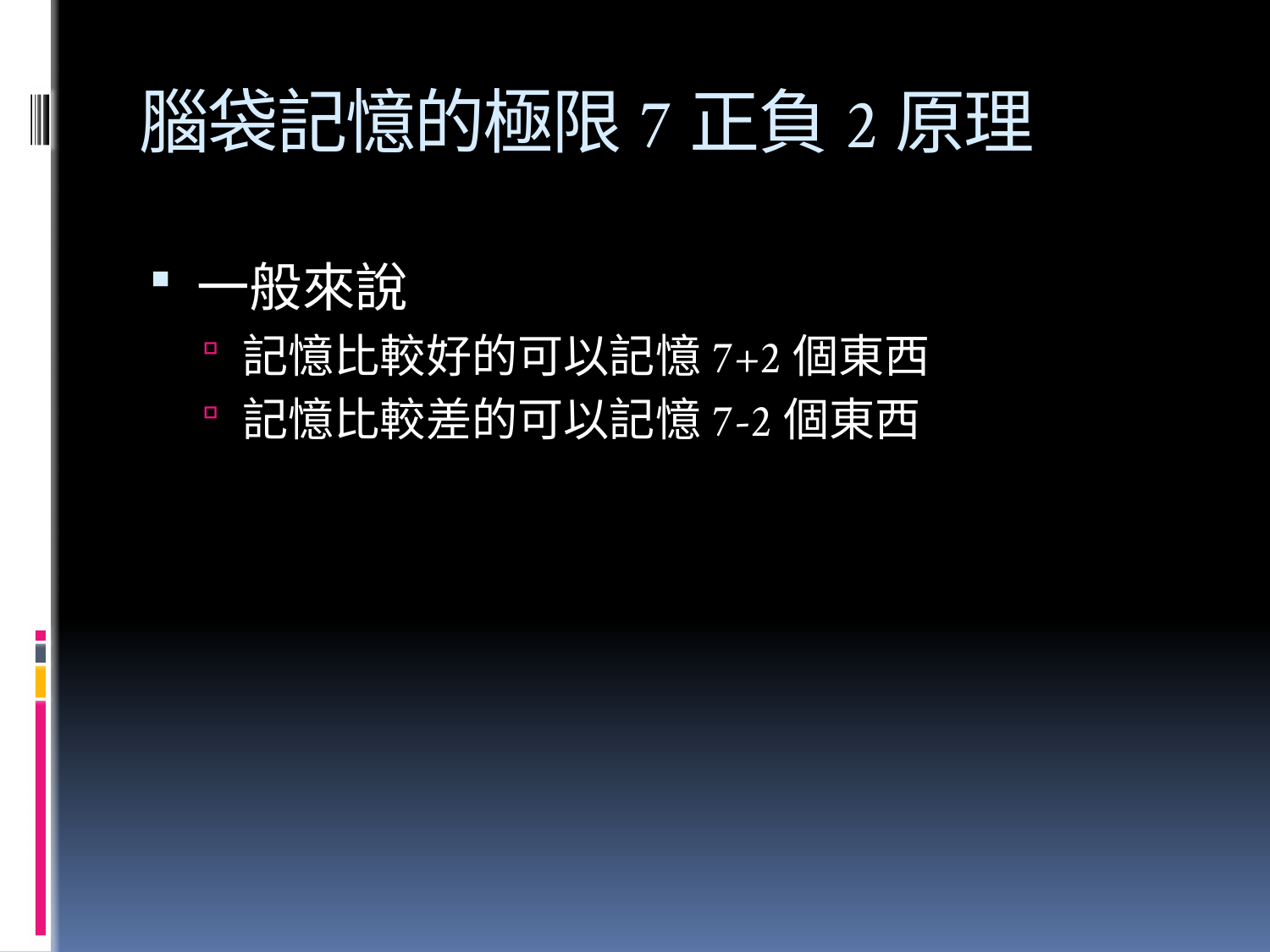

# 腦袋記憶的極限7正負2原理
一般來說
記憶比較好的可以記憶7+2個東西
記憶比較差的可以記憶7-2個東西